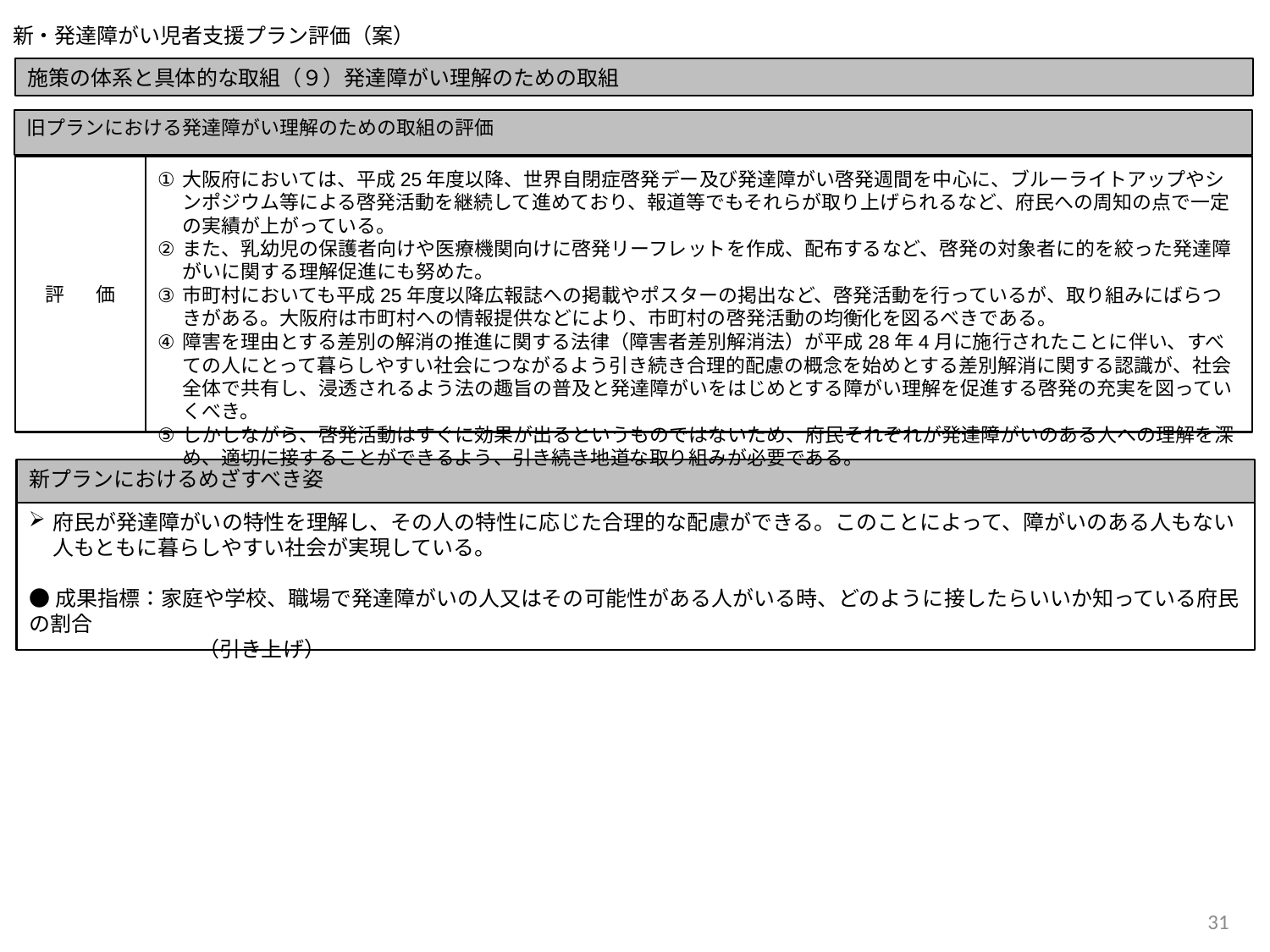

# 新・発達障がい児者支援プラン評価（案）
施策の体系と具体的な取組（９）発達障がい理解のための取組
旧プランにおける発達障がい理解のための取組の評価
評       価

大阪府においては、平成25年度以降、世界自閉症啓発デー及び発達障がい啓発週間を中心に、ブルーライトアップやシンポジウム等による啓発活動を継続して進めており、報道等でもそれらが取り上げられるなど、府民への周知の点で一定の実績が上がっている。
また、乳幼児の保護者向けや医療機関向けに啓発リーフレットを作成、配布するなど、啓発の対象者に的を絞った発達障がいに関する理解促進にも努めた。
市町村においても平成25年度以降広報誌への掲載やポスターの掲出など、啓発活動を行っているが、取り組みにばらつきがある。大阪府は市町村への情報提供などにより、市町村の啓発活動の均衡化を図るべきである。
障害を理由とする差別の解消の推進に関する法律（障害者差別解消法）が平成28年4月に施行されたことに伴い、すべての人にとって暮らしやすい社会につながるよう引き続き合理的配慮の概念を始めとする差別解消に関する認識が、社会全体で共有し、浸透されるよう法の趣旨の普及と発達障がいをはじめとする障がい理解を促進する啓発の充実を図っていくべき。
しかしながら、啓発活動はすぐに効果が出るというものではないため、府民それぞれが発達障がいのある人への理解を深め、適切に接することができるよう、引き続き地道な取り組みが必要である。

新プランにおけるめざすべき姿
府民が発達障がいの特性を理解し、その人の特性に応じた合理的な配慮ができる。このことによって、障がいのある人もない人もともに暮らしやすい社会が実現している。

●成果指標：家庭や学校、職場で発達障がいの人又はその可能性がある人がいる時、どのように接したらいいか知っている府民の割合
　　　　　　　　（引き上げ）

31